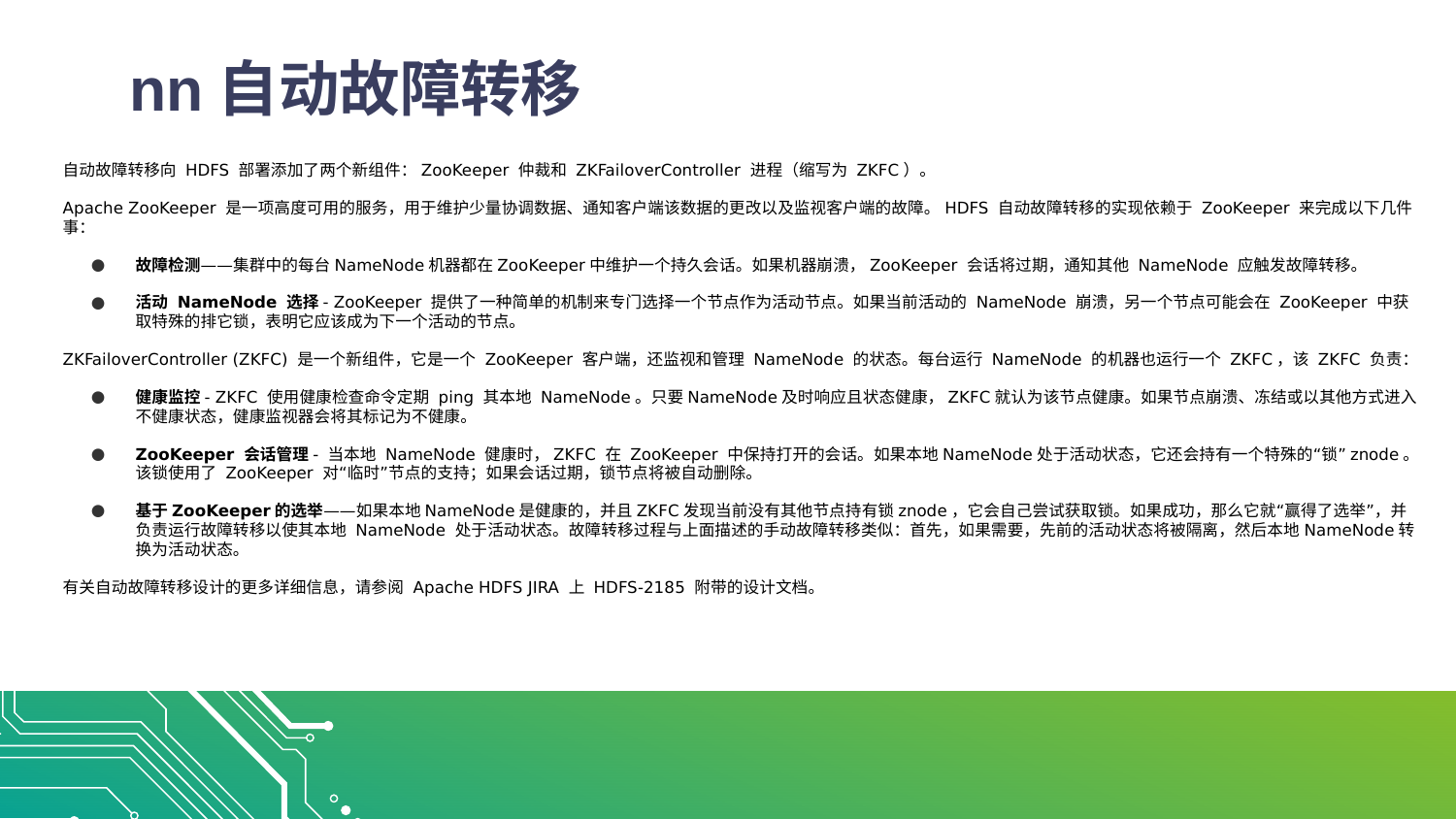

# nn自动故障转移
自动故障转移向 HDFS 部署添加了两个新组件：ZooKeeper 仲裁和 ZKFailoverController 进程（缩写为 ZKFC）。
Apache ZooKeeper 是一项高度可用的服务，用于维护少量协调数据、通知客户端该数据的更改以及监视客户端的故障。HDFS 自动故障转移的实现依赖于 ZooKeeper 来完成以下几件事：
故障检测——集群中的每台NameNode机器都在ZooKeeper中维护一个持久会话。如果机器崩溃，ZooKeeper 会话将过期，通知其他 NameNode 应触发故障转移。
活动 NameNode 选择- ZooKeeper 提供了一种简单的机制来专门选择一个节点作为活动节点。如果当前活动的 NameNode 崩溃，另一个节点可能会在 ZooKeeper 中获取特殊的排它锁，表明它应该成为下一个活动的节点。
ZKFailoverController (ZKFC) 是一个新组件，它是一个 ZooKeeper 客户端，还监视和管理 NameNode 的状态。每台运行 NameNode 的机器也运行一个 ZKFC，该 ZKFC 负责：
健康监控- ZKFC 使用健康检查命令定期 ping 其本地 NameNode。只要NameNode及时响应且状态健康，ZKFC就认为该节点健康。如果节点崩溃、冻结或以其他方式进入不健康状态，健康监视器会将其标记为不健康。
ZooKeeper 会话管理- 当本地 NameNode 健康时，ZKFC 在 ZooKeeper 中保持打开的会话。如果本地NameNode处于活动状态，它还会持有一个特殊的“锁”znode。该锁使用了 ZooKeeper 对“临时”节点的支持；如果会话过期，锁节点将被自动删除。
基于ZooKeeper的选举——如果本地NameNode是健康的，并且ZKFC发现当前没有其他节点持有锁znode，它会自己尝试获取锁。如果成功，那么它就“赢得了选举”，并负责运行故障转移以使其本地 NameNode 处于活动状态。故障转移过程与上面描述的手动故障转移类似：首先，如果需要，先前的活动状态将被隔离，然后本地NameNode转换为活动状态。
有关自动故障转移设计的更多详细信息，请参阅 Apache HDFS JIRA 上 HDFS-2185 附带的设计文档。